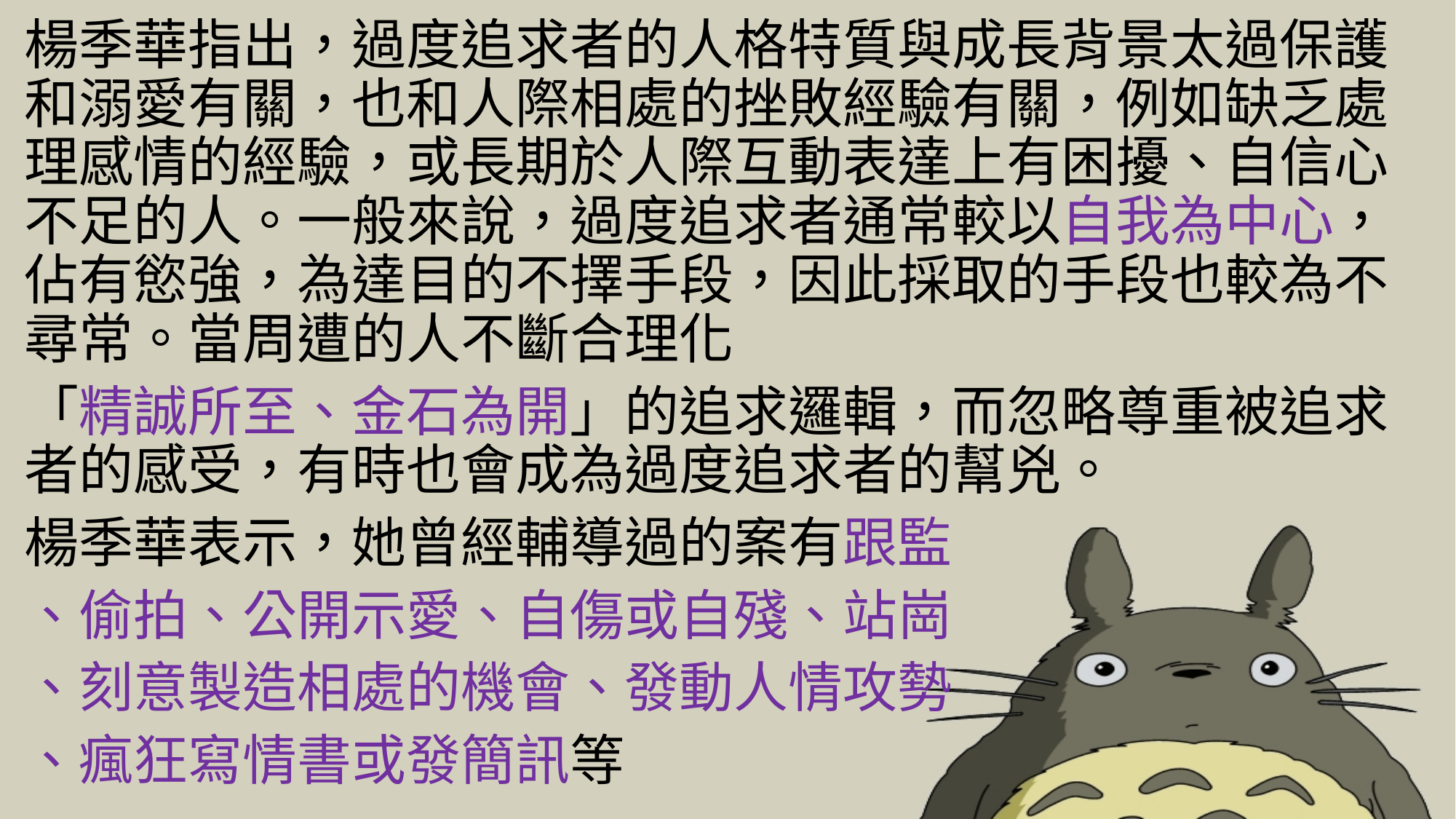

楊季華指出，過度追求者的人格特質與成長背景太過保護和溺愛有關，也和人際相處的挫敗經驗有關，例如缺乏處理感情的經驗，或長期於人際互動表達上有困擾、自信心不足的人。一般來說，過度追求者通常較以自我為中心，佔有慾強，為達目的不擇手段，因此採取的手段也較為不尋常。當周遭的人不斷合理化
「精誠所至、金石為開」的追求邏輯，而忽略尊重被追求者的感受，有時也會成為過度追求者的幫兇。
楊季華表示，她曾經輔導過的案有跟監
、偷拍、公開示愛、自傷或自殘、站崗
、刻意製造相處的機會、發動人情攻勢
、瘋狂寫情書或發簡訊等